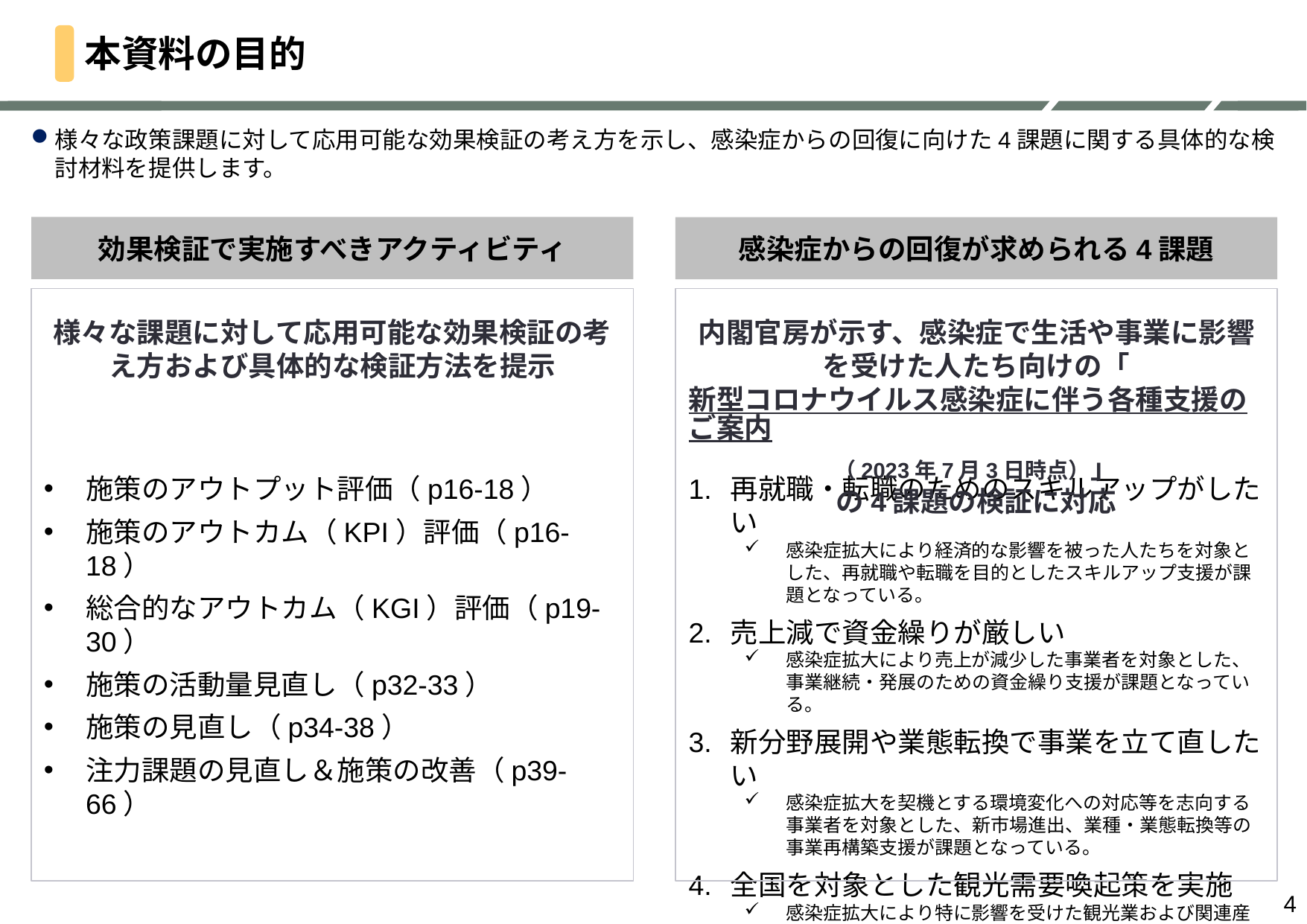

本資料の目的
様々な政策課題に対して応用可能な効果検証の考え方を示し、感染症からの回復に向けた4課題に関する具体的な検討材料を提供します。
効果検証で実施すべきアクティビティ
感染症からの回復が求められる4課題

様々な課題に対して応用可能な効果検証の考え方および具体的な検証方法を提示
内閣官房が示す、感染症で生活や事業に影響を受けた人たち向けの「新型コロナウイルス感染症に伴う各種支援のご案内（2023年7月3日時点）」
の4課題の検証に対応
施策のアウトプット評価（p16-18）
施策のアウトカム（KPI）評価（p16-18）
総合的なアウトカム（KGI）評価（p19-30）
施策の活動量見直し（p32-33）
施策の見直し（p34-38）
注力課題の見直し＆施策の改善（p39-66）

再就職・転職のためのスキルアップがしたい
感染症拡大により経済的な影響を被った人たちを対象とした、再就職や転職を目的としたスキルアップ支援が課題となっている。
売上減で資金繰りが厳しい
感染症拡大により売上が減少した事業者を対象とした、事業継続・発展のための資金繰り支援が課題となっている。
新分野展開や業態転換で事業を立て直したい
感染症拡大を契機とする環境変化への対応等を志向する事業者を対象とした、新市場進出、業種・業態転換等の事業再構築支援が課題となっている。
全国を対象とした観光需要喚起策を実施
感染症拡大により特に影響を受けた観光業および関連産業を対象とした、産業振興のための生活者需要の喚起が課題となっている。
4